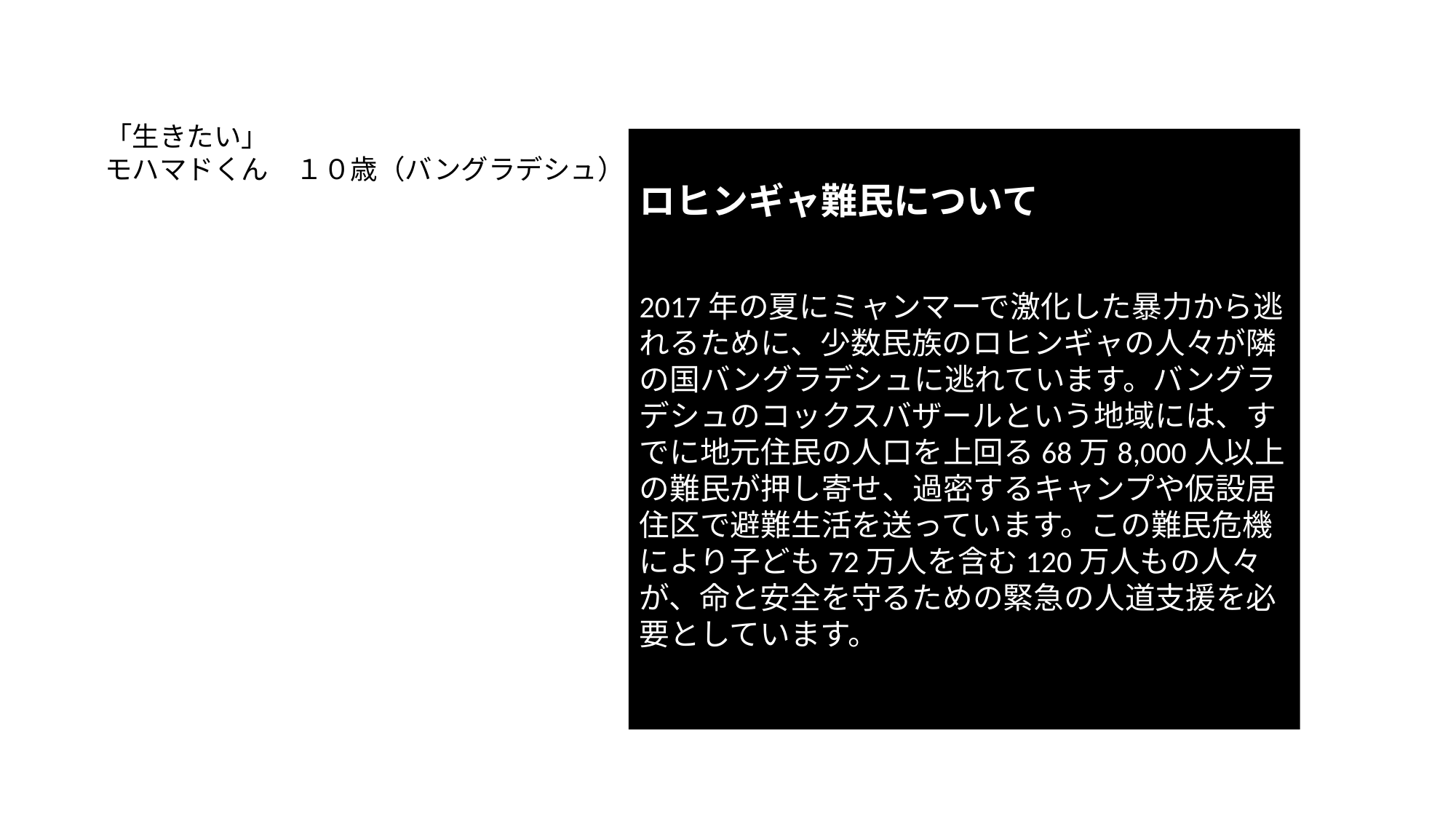

「生きたい」
モハマドくん　１０歳（バングラデシュ）

ロヒンギャ難民について

2017年の夏にミャンマーで激化した暴力から逃れるために、少数民族のロヒンギャの人々が隣の国バングラデシュに逃れています。バングラデシュのコックスバザールという地域には、すでに地元住民の人口を上回る68万8,000人以上の難民が押し寄せ、過密するキャンプや仮設居住区で避難生活を送っています。この難民危機により子ども72万人を含む120万人もの人々が、命と安全を守るための緊急の人道支援を必要としています。